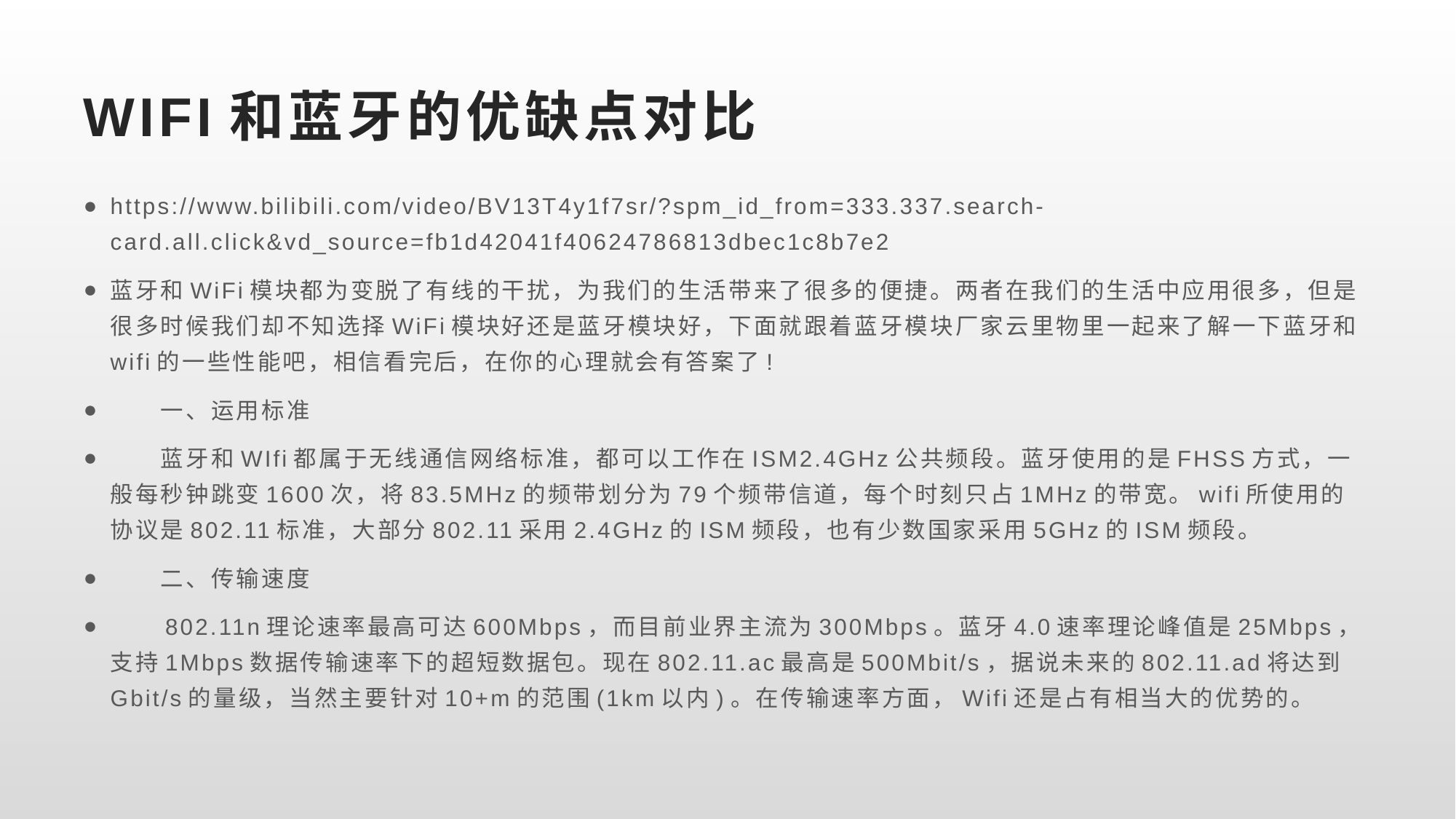

# WIFI和蓝牙的优缺点对比
https://www.bilibili.com/video/BV13T4y1f7sr/?spm_id_from=333.337.search-card.all.click&vd_source=fb1d42041f40624786813dbec1c8b7e2
蓝牙和WiFi模块都为变脱了有线的干扰，为我们的生活带来了很多的便捷。两者在我们的生活中应用很多，但是很多时候我们却不知选择WiFi模块好还是蓝牙模块好，下面就跟着蓝牙模块厂家云里物里一起来了解一下蓝牙和wifi的一些性能吧，相信看完后，在你的心理就会有答案了!
　　一、运用标准
　　蓝牙和WIfi都属于无线通信网络标准，都可以工作在ISM2.4GHz公共频段。蓝牙使用的是FHSS方式，一般每秒钟跳变1600次，将83.5MHz的频带划分为79个频带信道，每个时刻只占1MHz的带宽。wifi所使用的协议是802.11标准，大部分802.11采用2.4GHz的ISM频段，也有少数国家采用5GHz的ISM频段。
　　二、传输速度
　　802.11n理论速率最高可达600Mbps，而目前业界主流为300Mbps。蓝牙4.0速率理论峰值是25Mbps，支持1Mbps数据传输速率下的超短数据包。现在802.11.ac最高是500Mbit/s，据说未来的802.11.ad将达到Gbit/s的量级，当然主要针对10+m的范围(1km以内)。在传输速率方面，Wifi还是占有相当大的优势的。